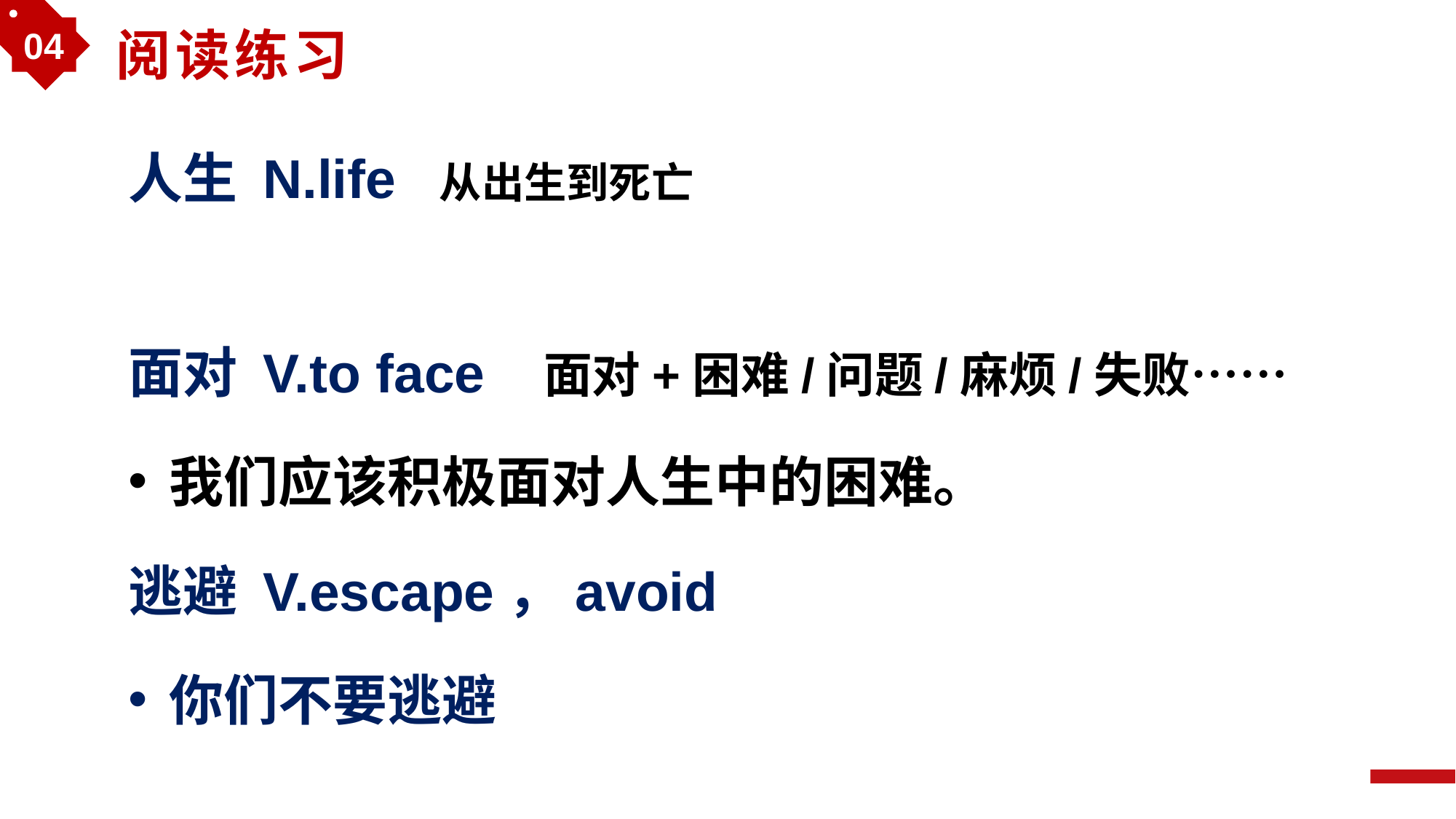

04
阅读练习
人生 N.life  从出生到死亡

面对 V.to face   面对+困难/问题/麻烦/失败……
我们应该积极面对人生中的困难。
逃避 V.escape，avoid
你们不要逃避